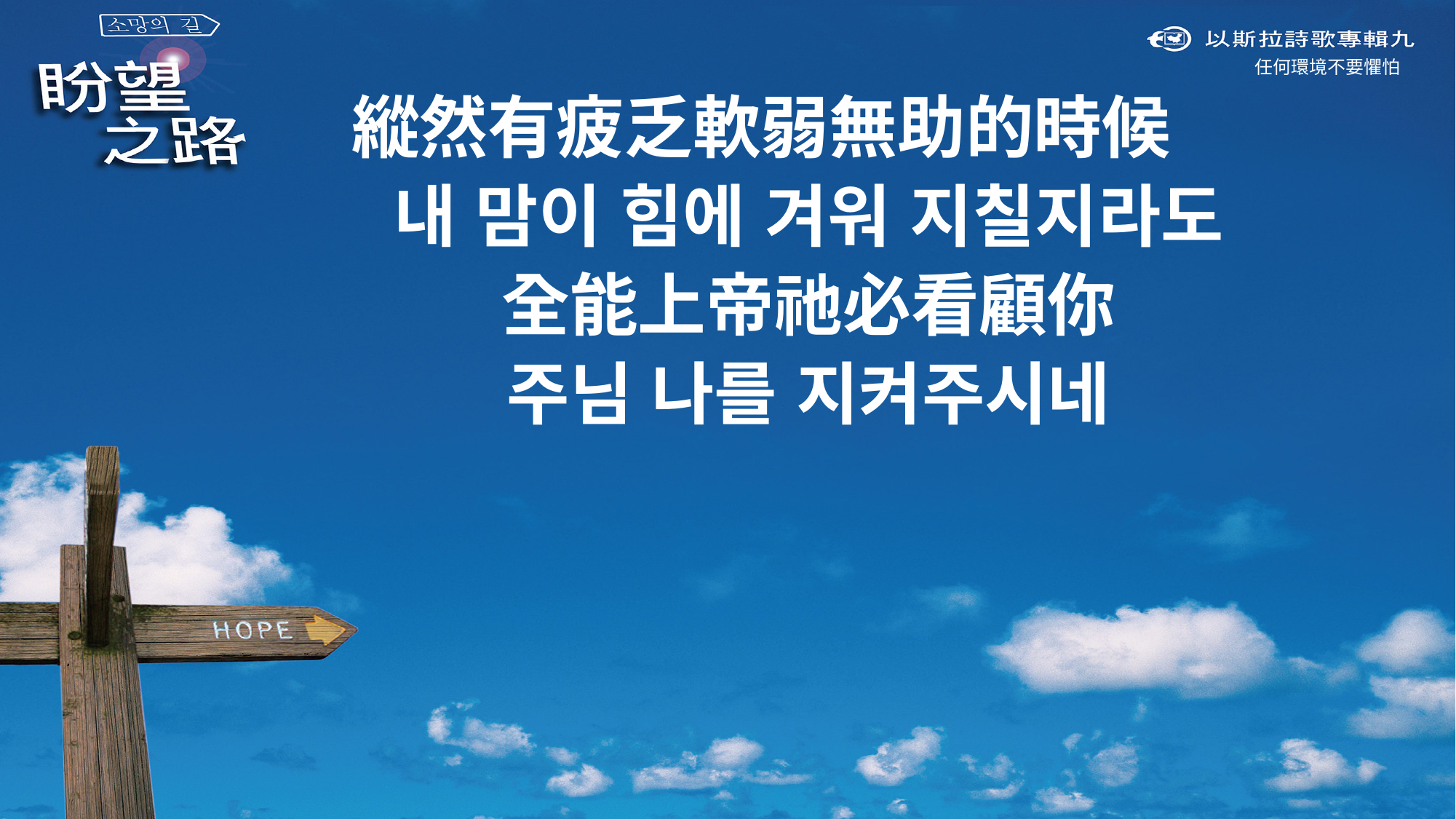

任何環境不要懼怕
縱然有疲乏軟弱無助的時候
내 맘이 힘에 겨워 지칠지라도
全能上帝祂必看顧你
주님 나를 지켜주시네